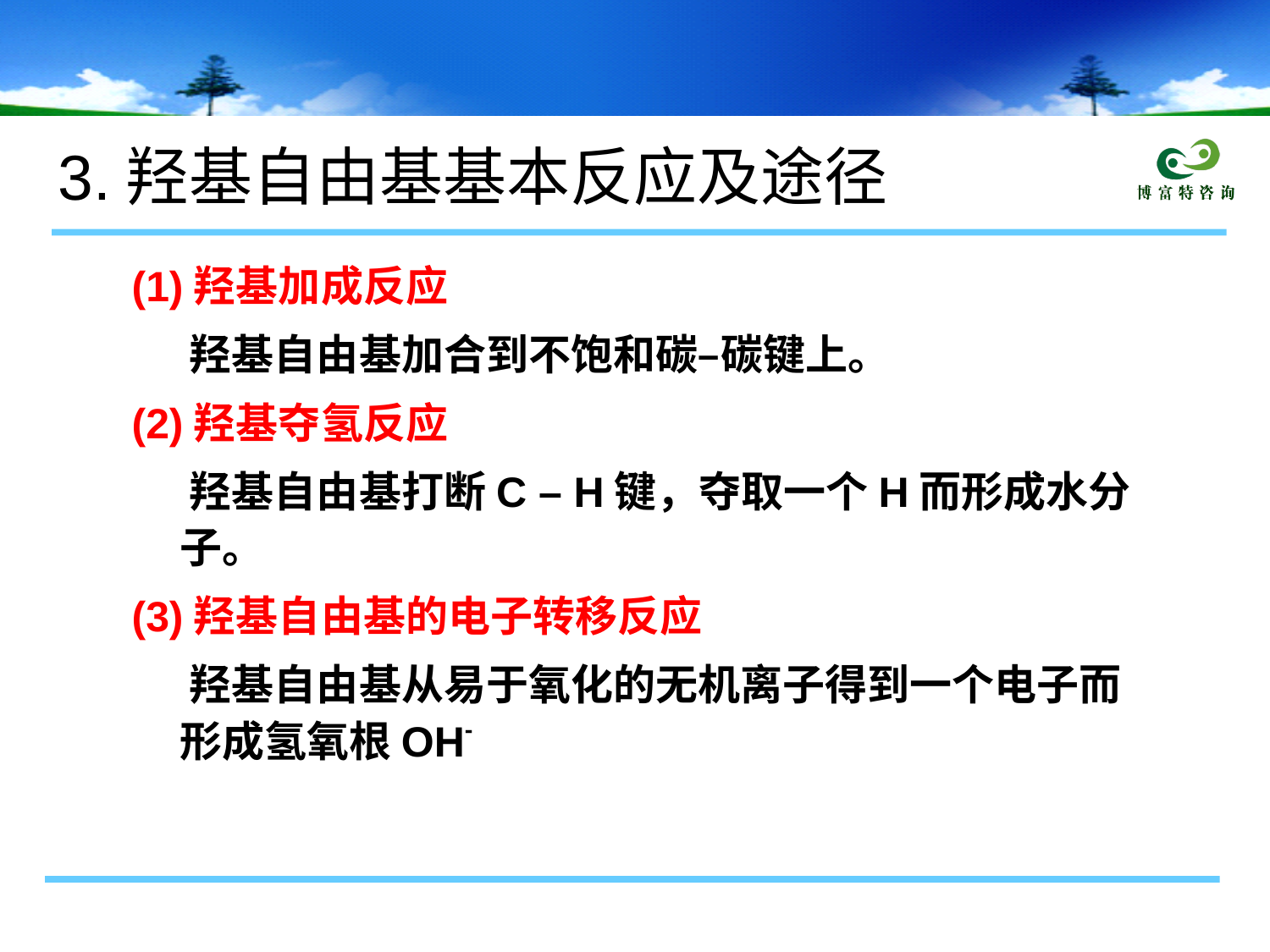

# 3.羟基自由基基本反应及途径
(1)羟基加成反应
     羟基自由基加合到不饱和碳–碳键上。
(2)羟基夺氢反应
     羟基自由基打断C – H键，夺取一个H而形成水分子。
(3)羟基自由基的电子转移反应
     羟基自由基从易于氧化的无机离子得到一个电子而形成氢氧根OH-